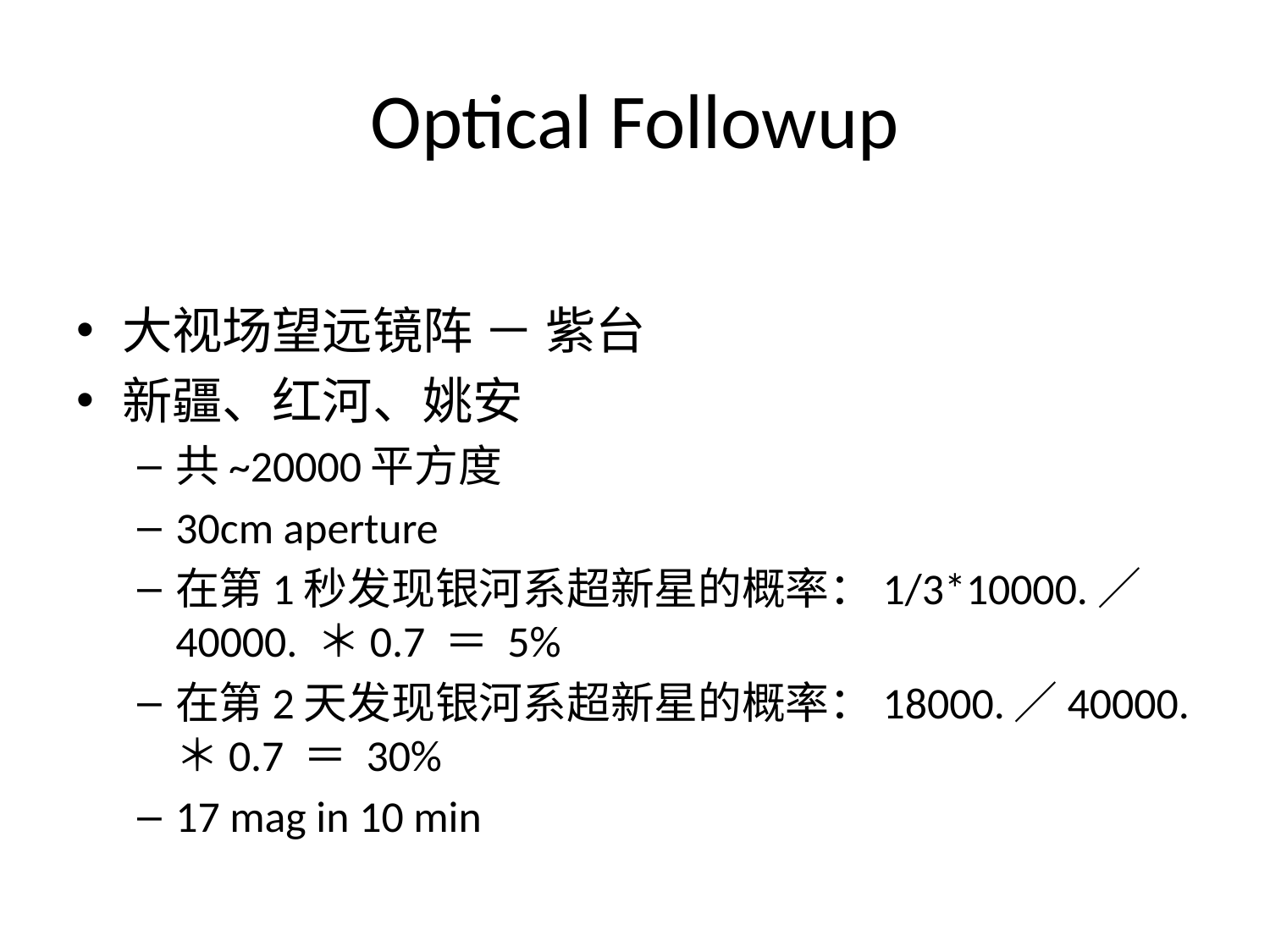

# Optical Followup

大视场望远镜阵 － 紫台
新疆、红河、姚安
共~20000平方度
30cm aperture
在第1秒发现银河系超新星的概率：1/3*10000.／40000. ＊0.7 ＝ 5%
在第2天发现银河系超新星的概率：18000.／40000.＊0.7 ＝ 30%
17 mag in 10 min